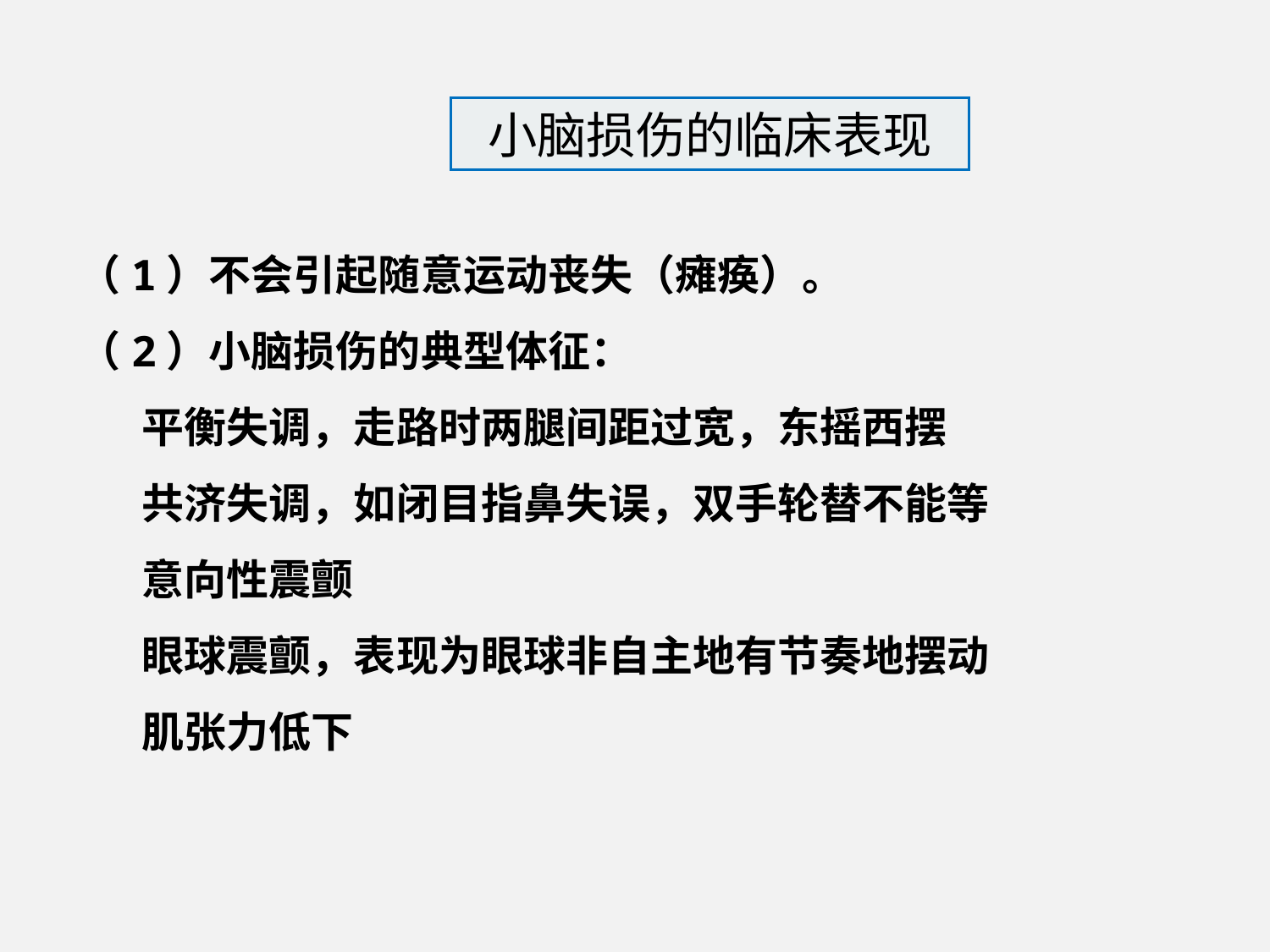

小脑损伤的临床表现
（1）不会引起随意运动丧失（瘫痪）。
（2）小脑损伤的典型体征：
平衡失调，走路时两腿间距过宽，东摇西摆
共济失调，如闭目指鼻失误，双手轮替不能等
意向性震颤
眼球震颤，表现为眼球非自主地有节奏地摆动
肌张力低下